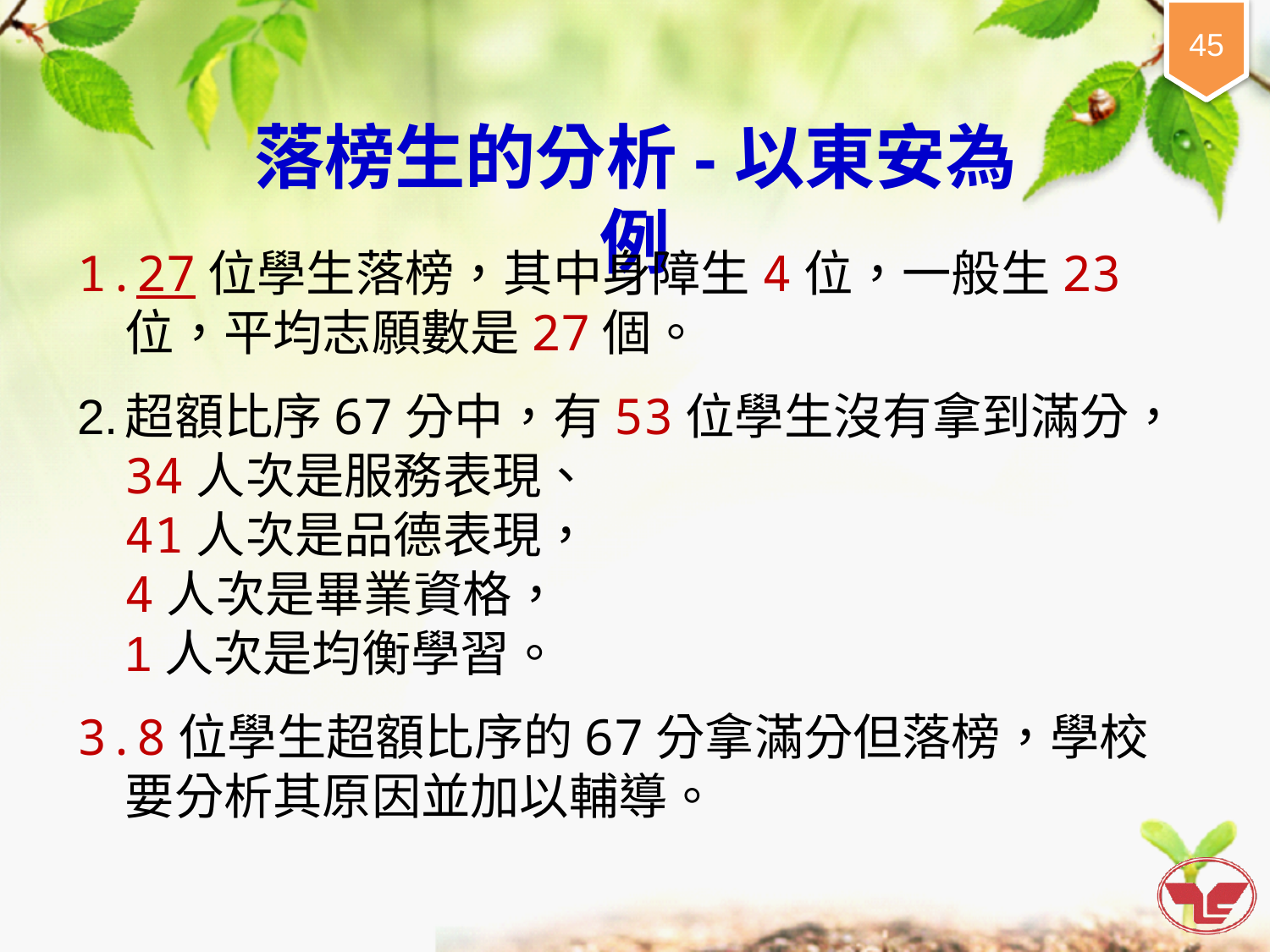

落榜生的分析-以東安為例
27位學生落榜，其中身障生4位，一般生23位，平均志願數是27個。
超額比序67分中，有53位學生沒有拿到滿分，
34人次是服務表現、
41人次是品德表現，
4人次是畢業資格，
1人次是均衡學習。
8位學生超額比序的67分拿滿分但落榜，學校要分析其原因並加以輔導。